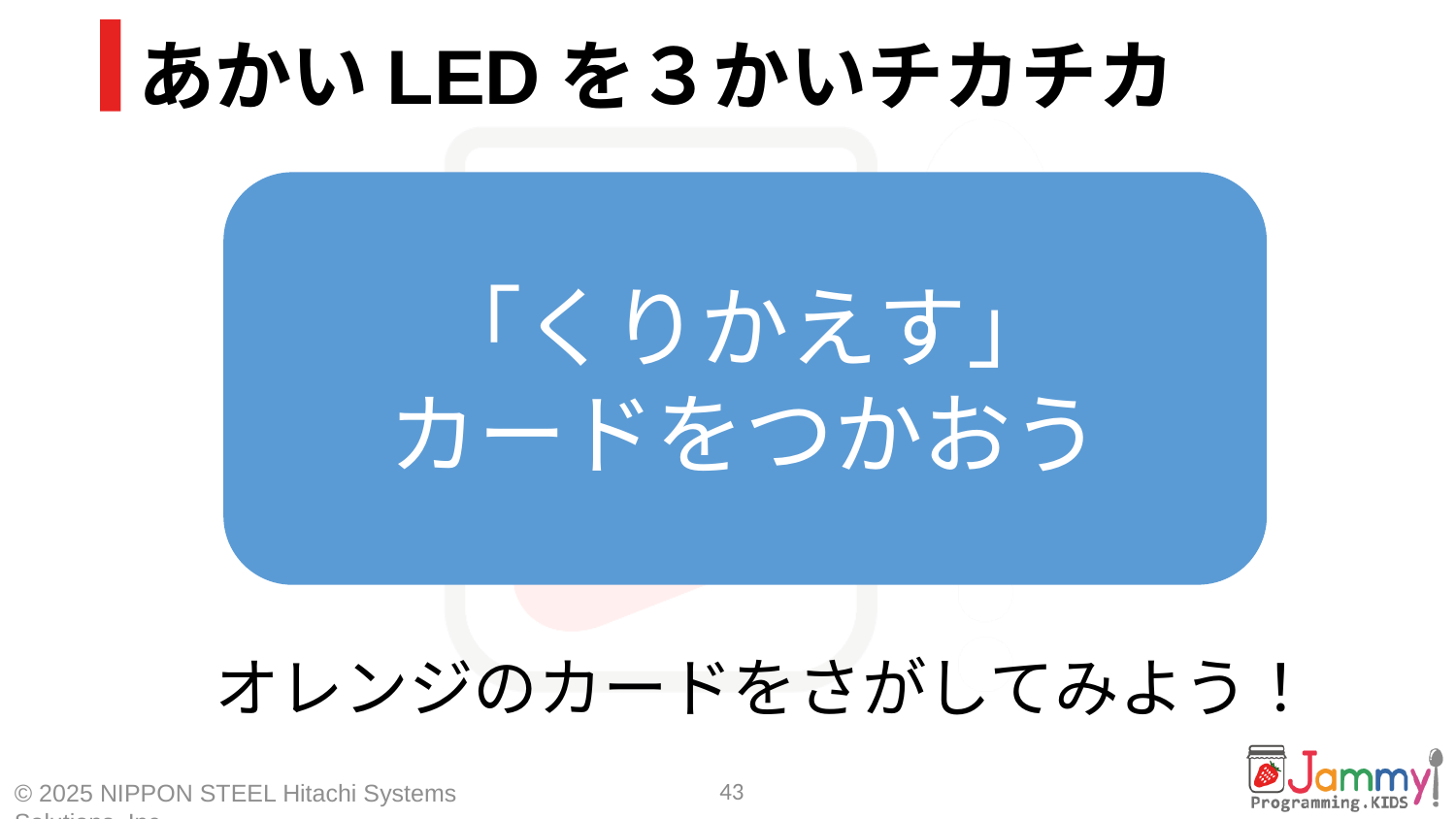

# あかいLEDを３かいチカチカ
「くりかえす」
カードをつかおう
オレンジのカードをさがしてみよう！

43